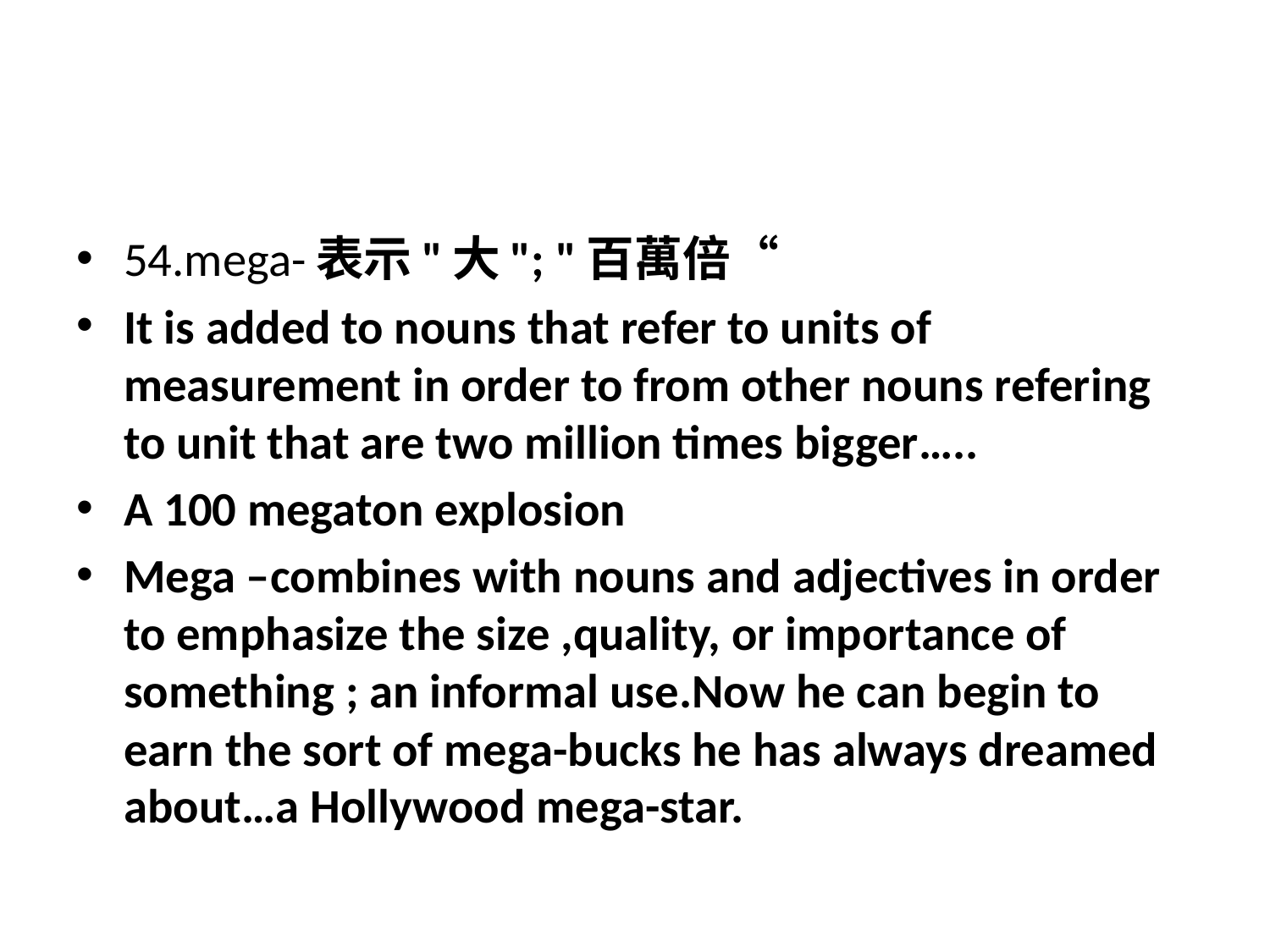

#
54.mega-表示"大"; "百萬倍“
It is added to nouns that refer to units of measurement in order to from other nouns refering to unit that are two million times bigger…..
A 100 megaton explosion
Mega –combines with nouns and adjectives in order to emphasize the size ,quality, or importance of something ; an informal use.Now he can begin to earn the sort of mega-bucks he has always dreamed about…a Hollywood mega-star.